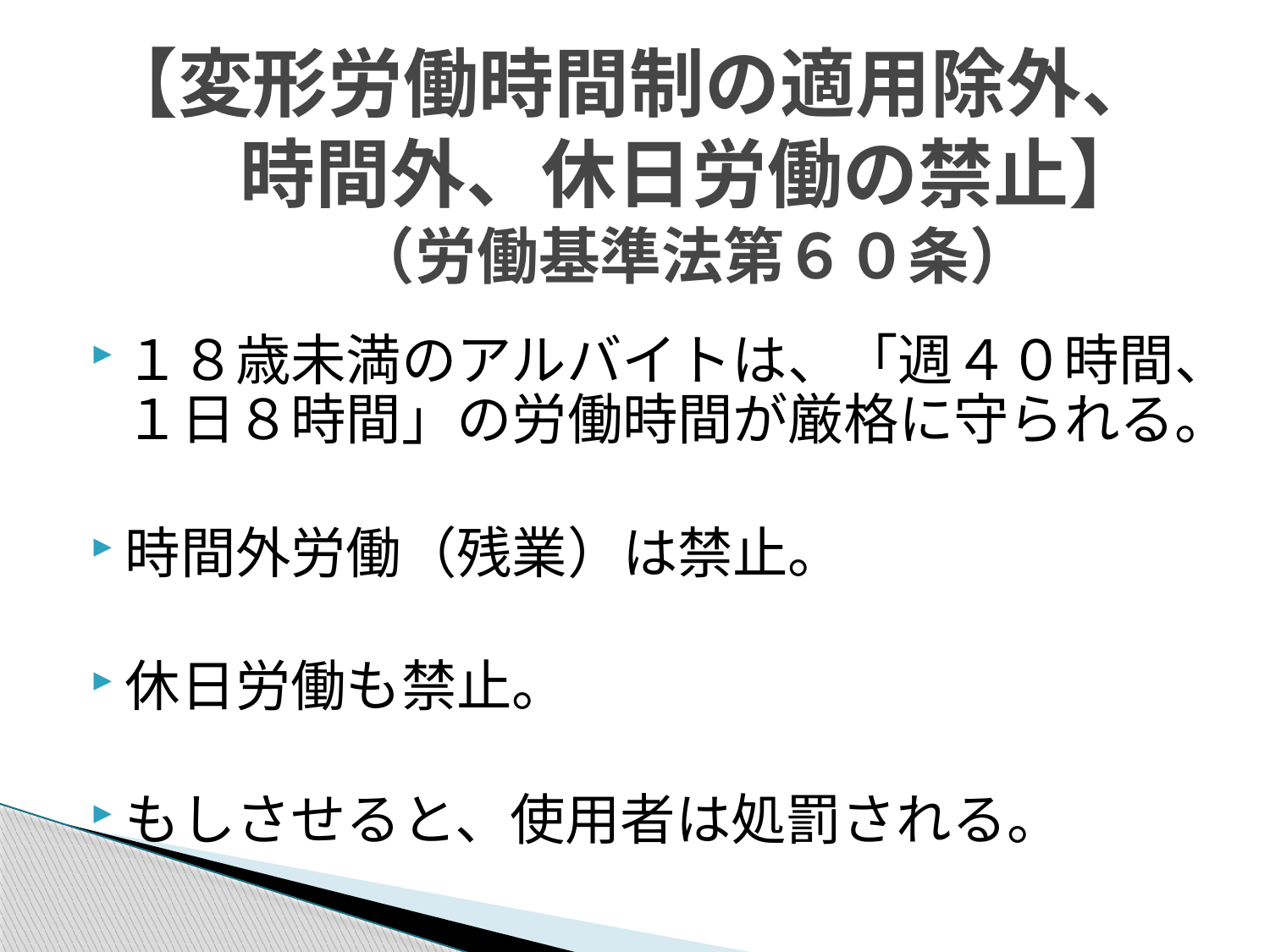

# 【変形労働時間制の適用除外、 時間外、休日労働の禁止】 （労働基準法第６０条）
１８歳未満のアルバイトは、「週４０時間、１日８時間」の労働時間が厳格に守られる。

時間外労働（残業）は禁止。

休日労働も禁止。

もしさせると、使用者は処罰される。